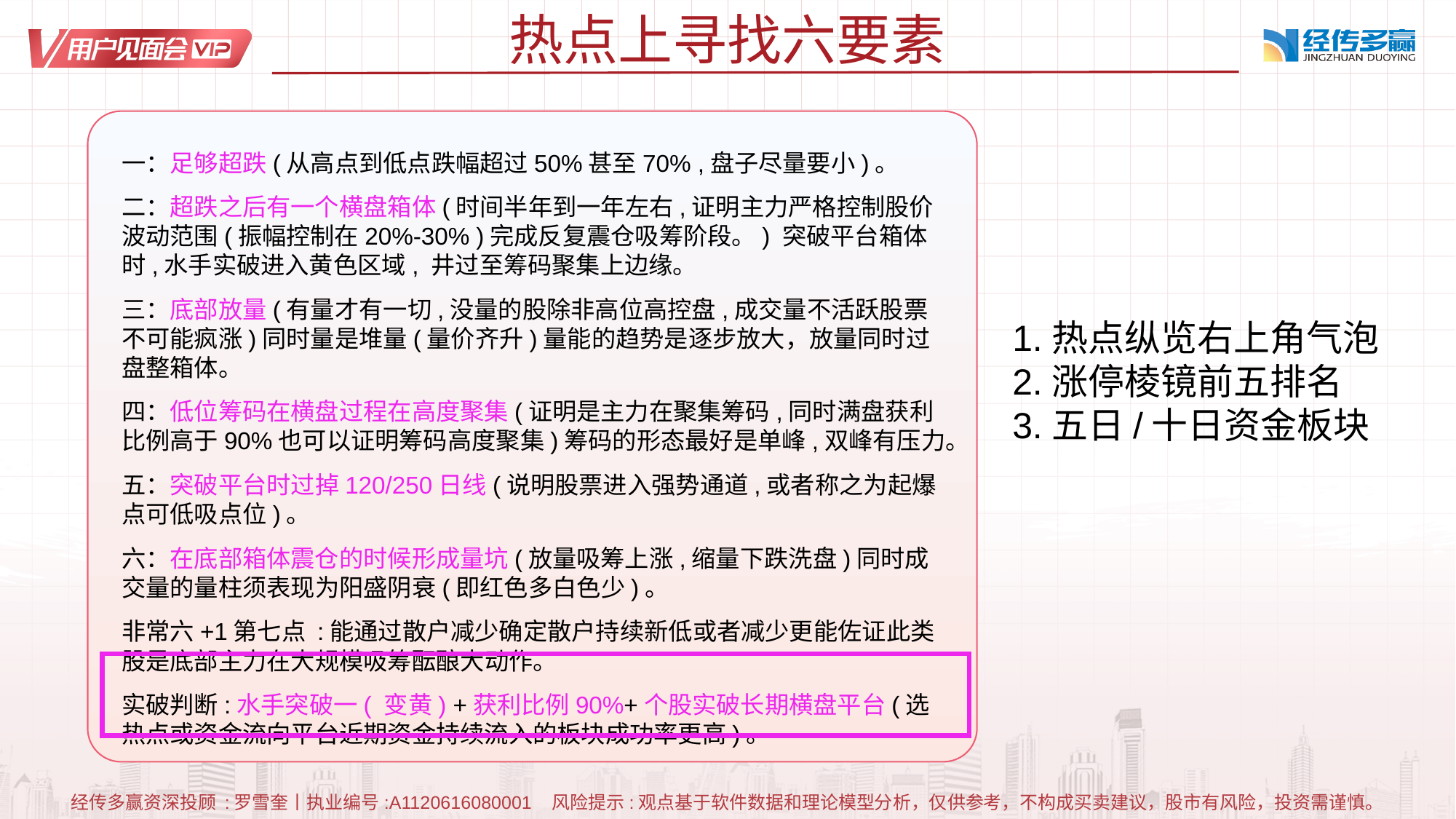

热点上寻找六要素

一：足够超跌(从高点到低点跌幅超过50%甚至70% ,盘子尽量要小)。
二：超跌之后有一个横盘箱体(时间半年到一年左右,证明主力严格控制股价波动范围(振幅控制在20%-30% )完成反复震仓吸筹阶段。) 突破平台箱体时,水手实破进入黄色区域, 井过至筹码聚集上边缘。
三：底部放量(有量才有一切,没量的股除非高位高控盘,成交量不活跃股票不可能疯涨)同时量是堆量(量价齐升)量能的趋势是逐步放大，放量同时过盘整箱体。
四：低位筹码在横盘过程在高度聚集(证明是主力在聚集筹码,同时满盘获利比例高于90%也可以证明筹码高度聚集)筹码的形态最好是单峰,双峰有压力。
五：突破平台时过掉120/250日线(说明股票进入强势通道,或者称之为起爆点可低吸点位)。
六：在底部箱体震仓的时候形成量坑(放量吸筹上涨,缩量下跌洗盘)同时成交量的量柱须表现为阳盛阴衰(即红色多白色少)。
非常六+1第七点 :能通过散户减少确定散户持续新低或者减少更能佐证此类股是底部主力在大规模吸筹酝酿大动作。
实破判断:水手突破一( 变黄) +获利比例90%+个股实破长期横盘平台(选热点或资金流向平台近期资金持续流入的板块成功率更高)。
1.热点纵览右上角气泡
2.涨停棱镜前五排名
3.五日/十日资金板块